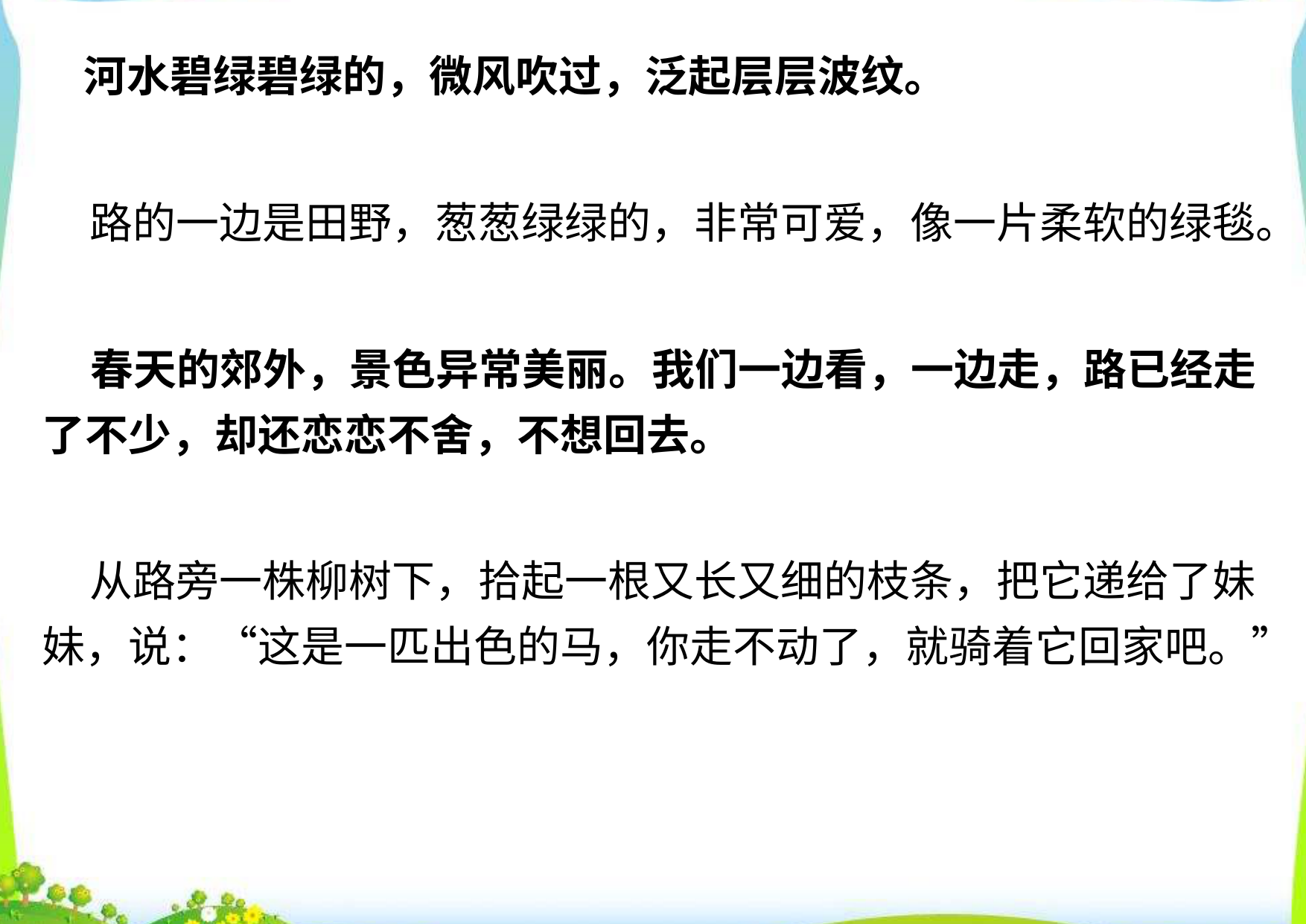

河水碧绿碧绿的，微风吹过，泛起层层波纹。

    路的一边是田野，葱葱绿绿的，非常可爱，像一片柔软的绿毯。

    春天的郊外，景色异常美丽。我们一边看，一边走，路已经走了不少，却还恋恋不舍，不想回去。

    从路旁一株柳树下，拾起一根又长又细的枝条，把它递给了妹妹，说：“这是一匹出色的马，你走不动了，就骑着它回家吧。”